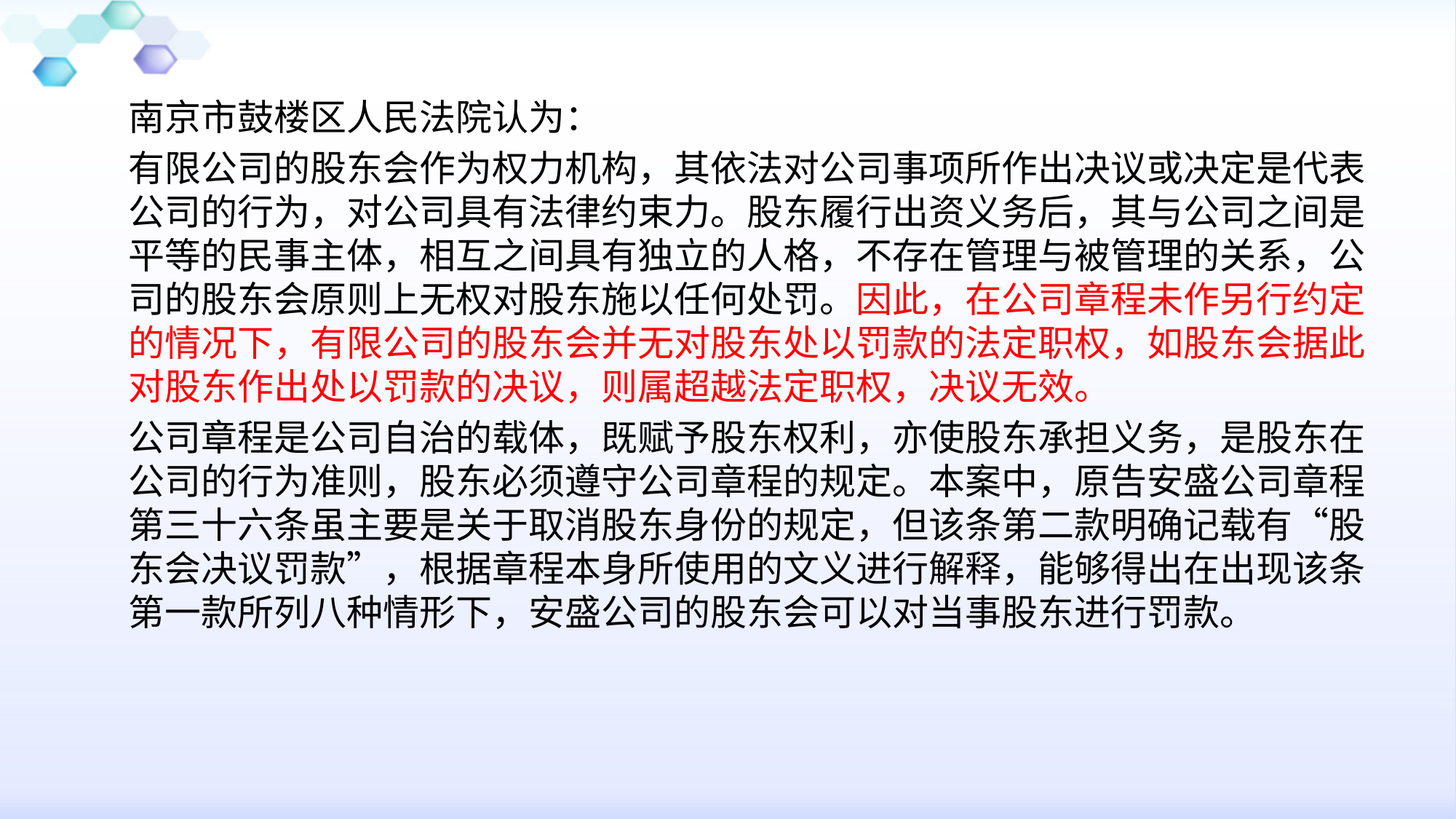

南京市鼓楼区人民法院认为：
有限公司的股东会作为权力机构，其依法对公司事项所作出决议或决定是代表公司的行为，对公司具有法律约束力。股东履行出资义务后，其与公司之间是平等的民事主体，相互之间具有独立的人格，不存在管理与被管理的关系，公司的股东会原则上无权对股东施以任何处罚。因此，在公司章程未作另行约定的情况下，有限公司的股东会并无对股东处以罚款的法定职权，如股东会据此对股东作出处以罚款的决议，则属超越法定职权，决议无效。
公司章程是公司自治的载体，既赋予股东权利，亦使股东承担义务，是股东在公司的行为准则，股东必须遵守公司章程的规定。本案中，原告安盛公司章程第三十六条虽主要是关于取消股东身份的规定，但该条第二款明确记载有“股东会决议罚款”，根据章程本身所使用的文义进行解释，能够得出在出现该条第一款所列八种情形下，安盛公司的股东会可以对当事股东进行罚款。